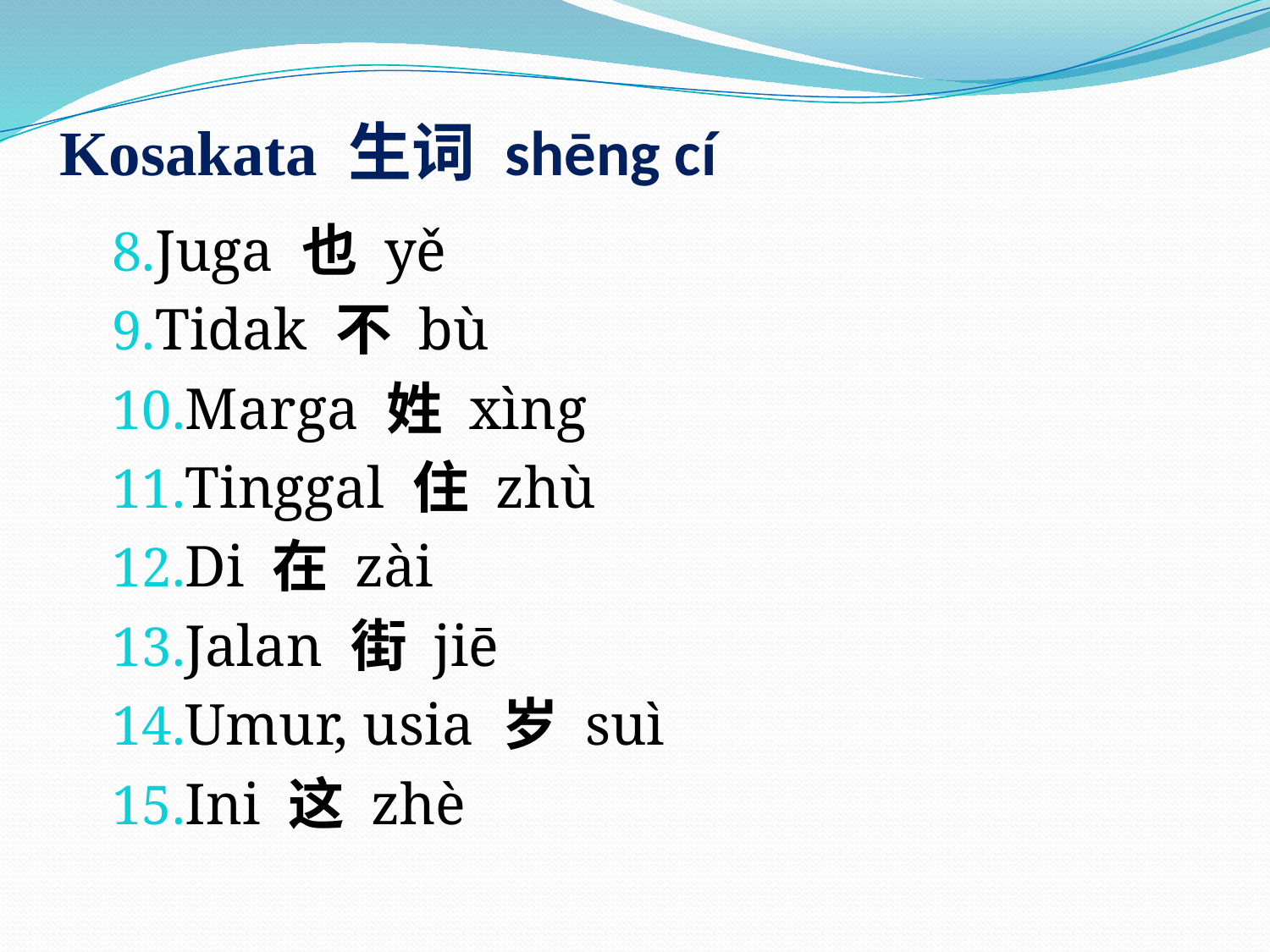

# Kosakata 生词 shēng cí
Juga 也 yě
Tidak 不 bù
Marga 姓 xìng
Tinggal 住 zhù
Di 在 zài
Jalan 街 jiē
Umur, usia 岁 suì
Ini 这 zhè